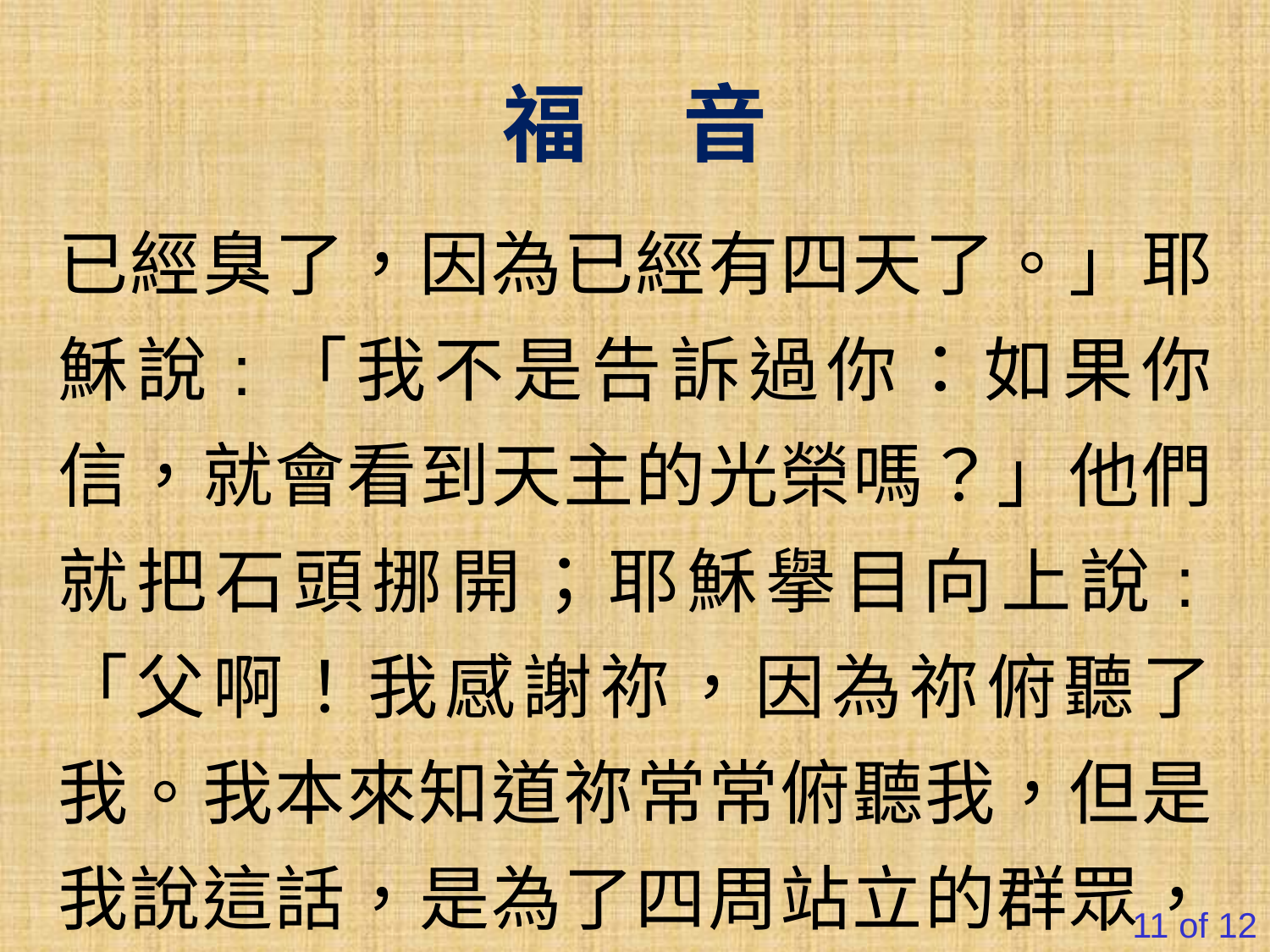

福     音

已經臭了，因為已經有四天了。」耶穌說:「我不是告訴過你：如果你信，就會看到天主的光榮嗎？」他們就把石頭挪開；耶穌擧目向上說:「父啊！我感謝祢，因為祢俯聽了我。我本來知道祢常常俯聽我，但是我說這話，是為了四周站立的群眾，讓他們相信
11 of 12